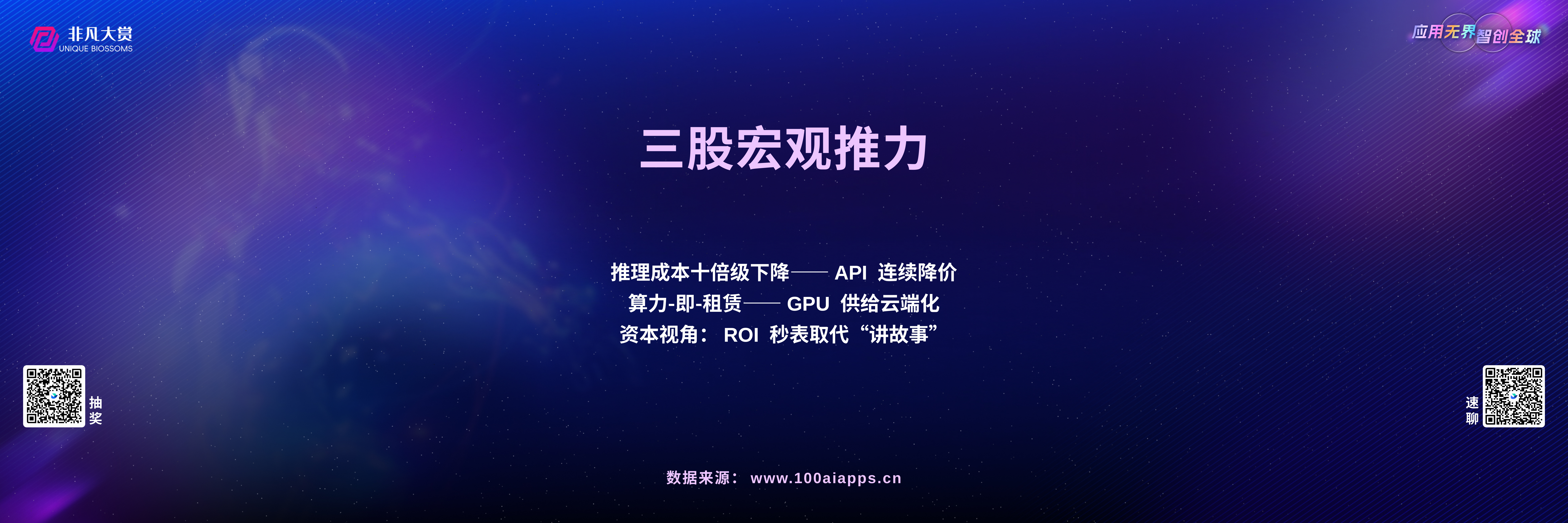

三股宏观推力
推理成本十倍级下降——API 连续降价
算力‑即‑租赁——GPU 供给云端化
资本视角：ROI 秒表取代“讲故事”
数据来源：www.100aiapps.cn